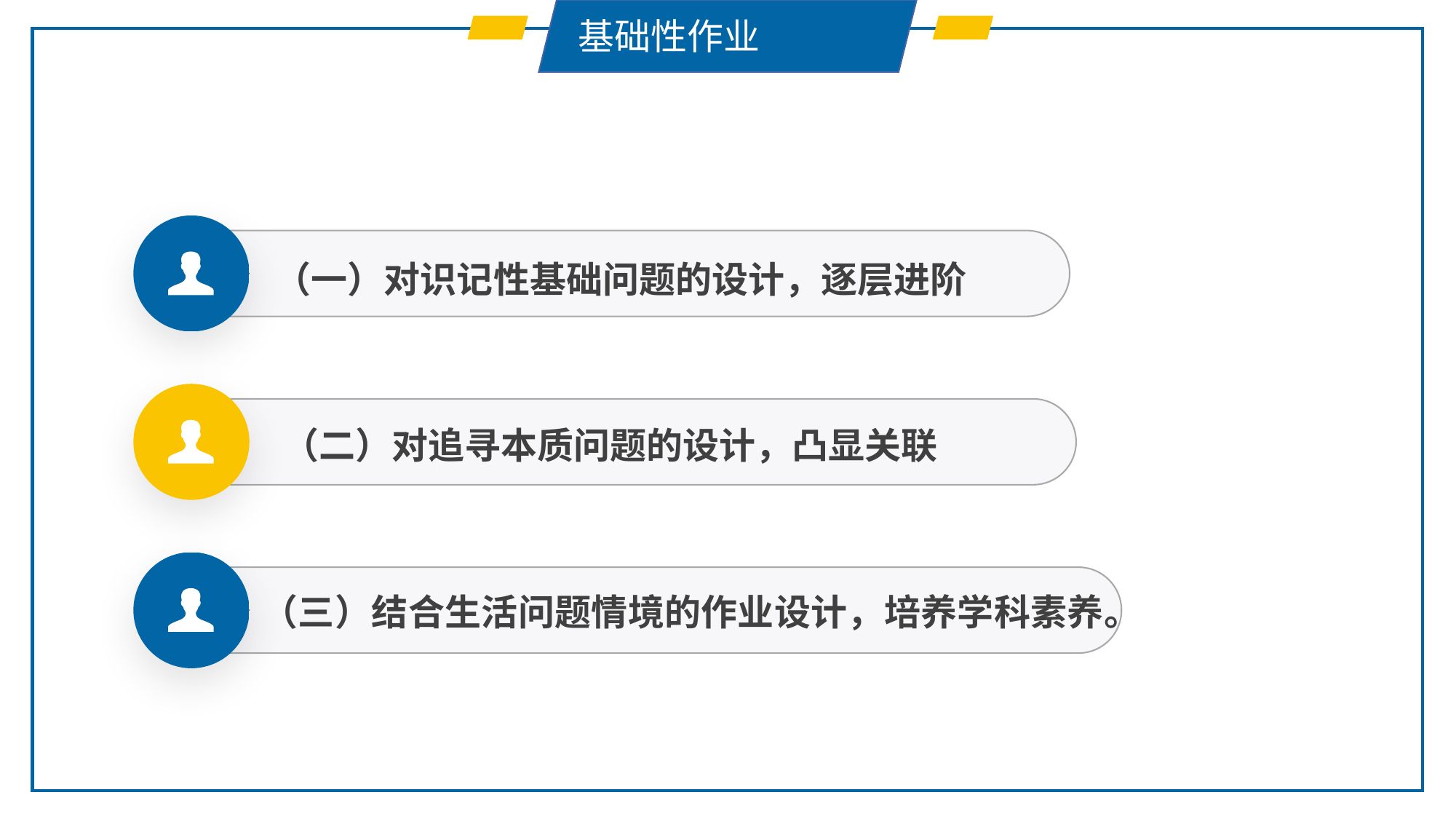

基础性作业

（一）对识记性基础问题的设计，逐层进阶

（二）对追寻本质问题的设计，凸显关联

（三）结合生活问题情境的作业设计，培养学科素养。